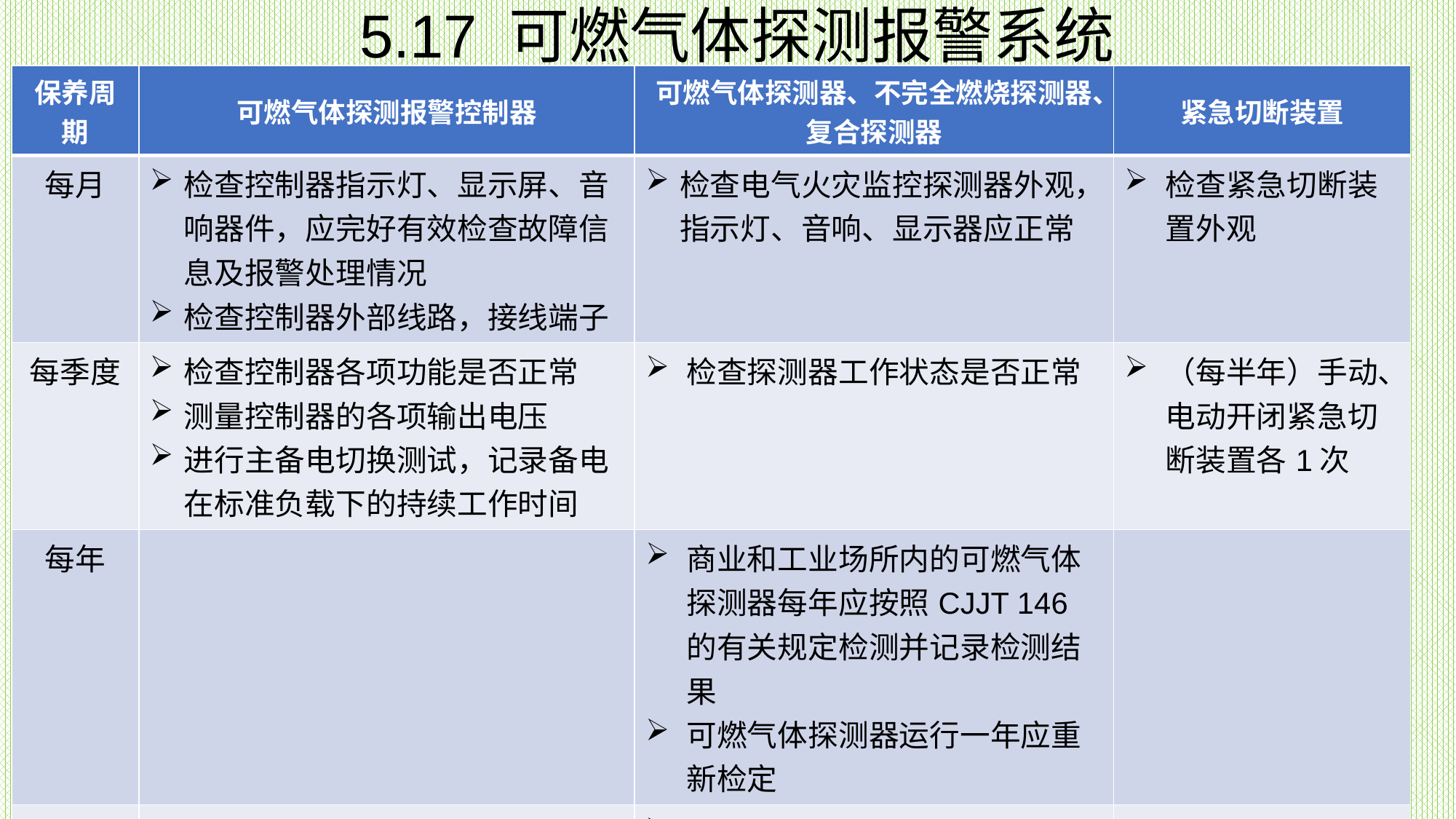

5.17 可燃气体探测报警系统
| 保养周期 | 可燃气体探测报警控制器 | 可燃气体探测器、不完全燃烧探测器、复合探测器 | 紧急切断装置 |
| --- | --- | --- | --- |
| 每月 | 检查控制器指示灯、显示屏、音响器件，应完好有效检查故障信息及报警处理情况 检查控制器外部线路，接线端子 | 检查电气火灾监控探测器外观，指示灯、音响、显示器应正常 | 检查紧急切断装置外观 |
| 每季度 | 检查控制器各项功能是否正常 测量控制器的各项输出电压 进行主备电切换测试，记录备电在标准负载下的持续工作时间 | 检查探测器工作状态是否正常 | （每半年）手动、电动开闭紧急切断装置各1次 |
| 每年 |  | 商业和工业场所内的可燃气体探测器每年应按照CJJT 146的有关规定检测并记录检测结果 可燃气体探测器运行一年应重新检定 |  |
| 每三年 |  | 居住建筑内的可燃气体探测器每三年应按照CJJT 146的有关规定检测并记录检测结果 |  |